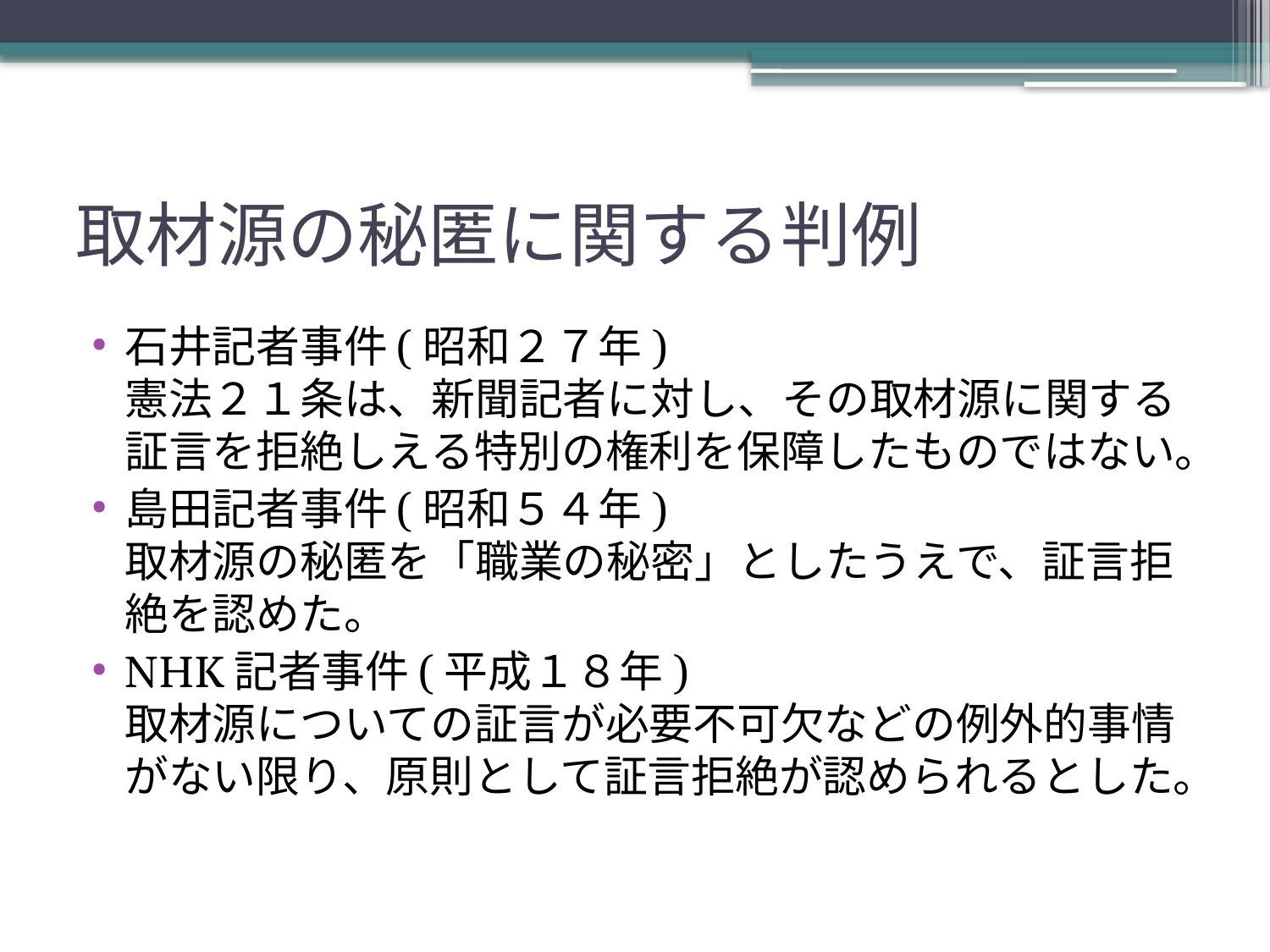

# 取材源の秘匿に関する判例
石井記者事件(昭和２７年)
憲法２１条は、新聞記者に対し、その取材源に関する証言を拒絶しえる特別の権利を保障したものではない。
島田記者事件(昭和５４年)
取材源の秘匿を「職業の秘密」としたうえで、証言拒絶を認めた。
NHK記者事件(平成１８年)
取材源についての証言が必要不可欠などの例外的事情がない限り、原則として証言拒絶が認められるとした。